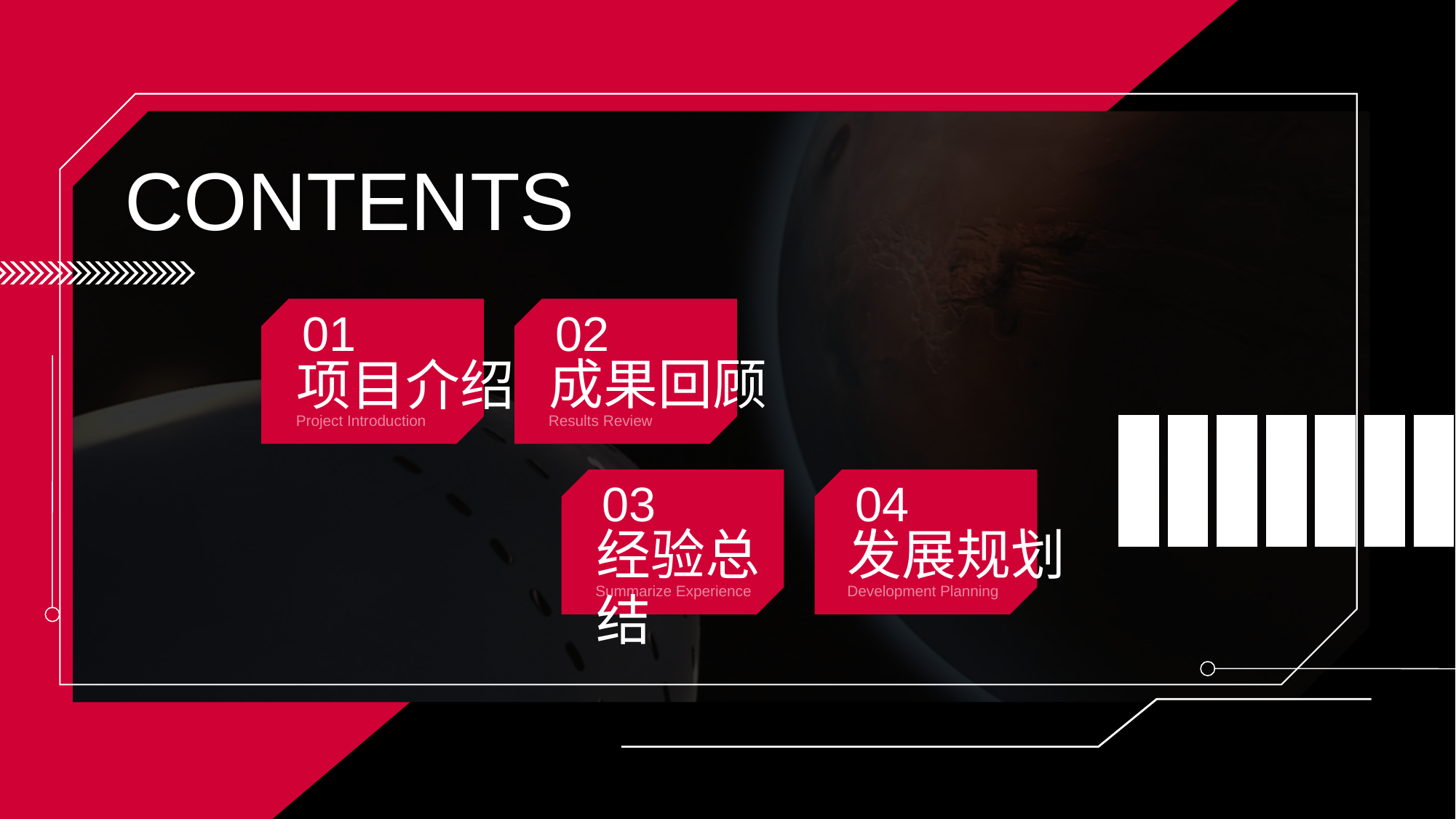

CONTENTS

01
02

成果回顾
项目介绍

Results Review
Project Introduction
04
03

发展规划
经验总结
Development Planning
Summarize Experience